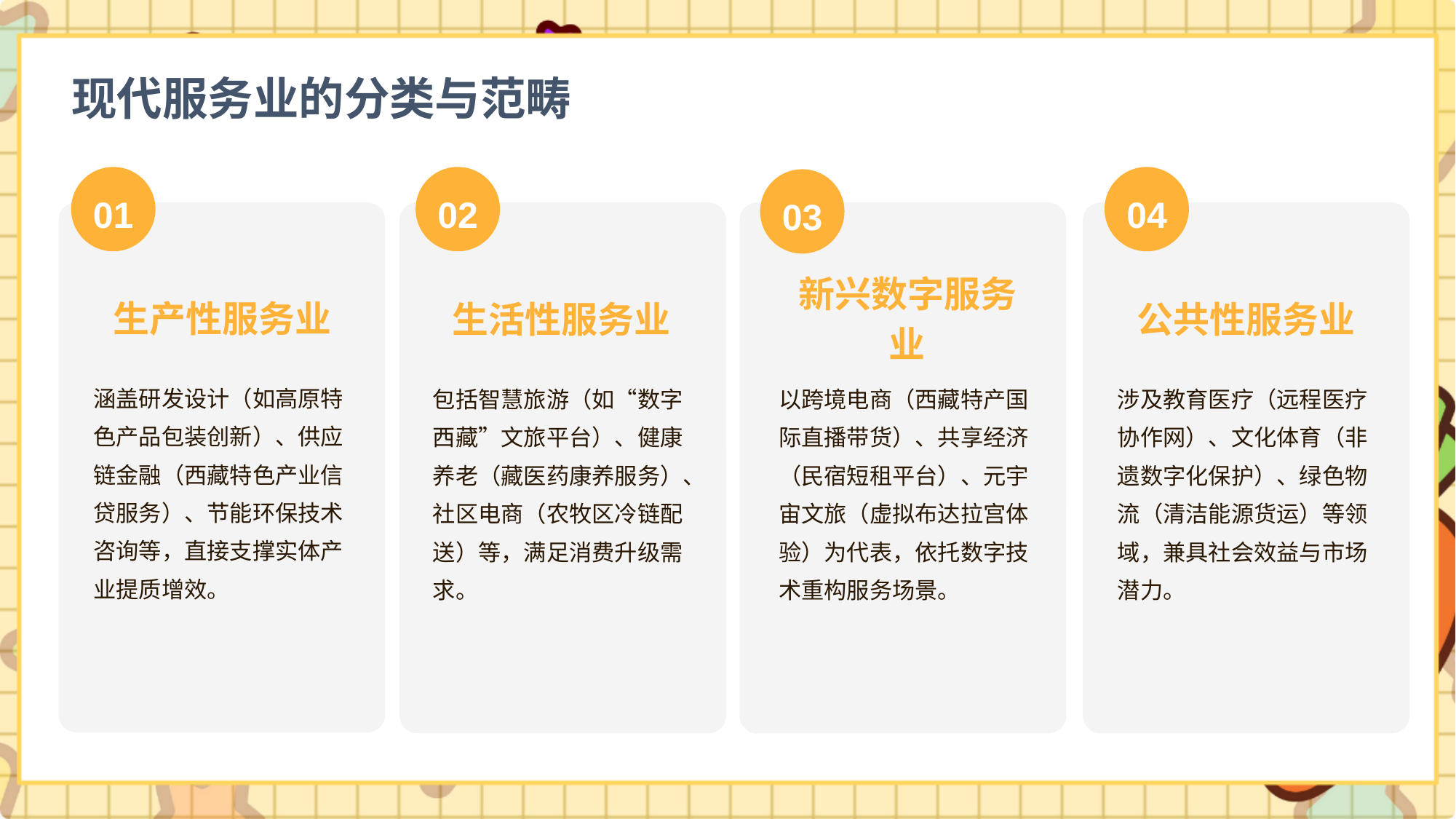

现代服务业的分类与范畴
01

02

04

03

生产性服务业
生活性服务业
新兴数字服务业
公共性服务业
涵盖研发设计（如高原特色产品包装创新）、供应链金融（西藏特色产业信贷服务）、节能环保技术咨询等，直接支撑实体产业提质增效。
包括智慧旅游（如“数字西藏”文旅平台）、健康养老（藏医药康养服务）、社区电商（农牧区冷链配送）等，满足消费升级需求。
以跨境电商（西藏特产国际直播带货）、共享经济（民宿短租平台）、元宇宙文旅（虚拟布达拉宫体验）为代表，依托数字技术重构服务场景。
涉及教育医疗（远程医疗协作网）、文化体育（非遗数字化保护）、绿色物流（清洁能源货运）等领域，兼具社会效益与市场潜力。